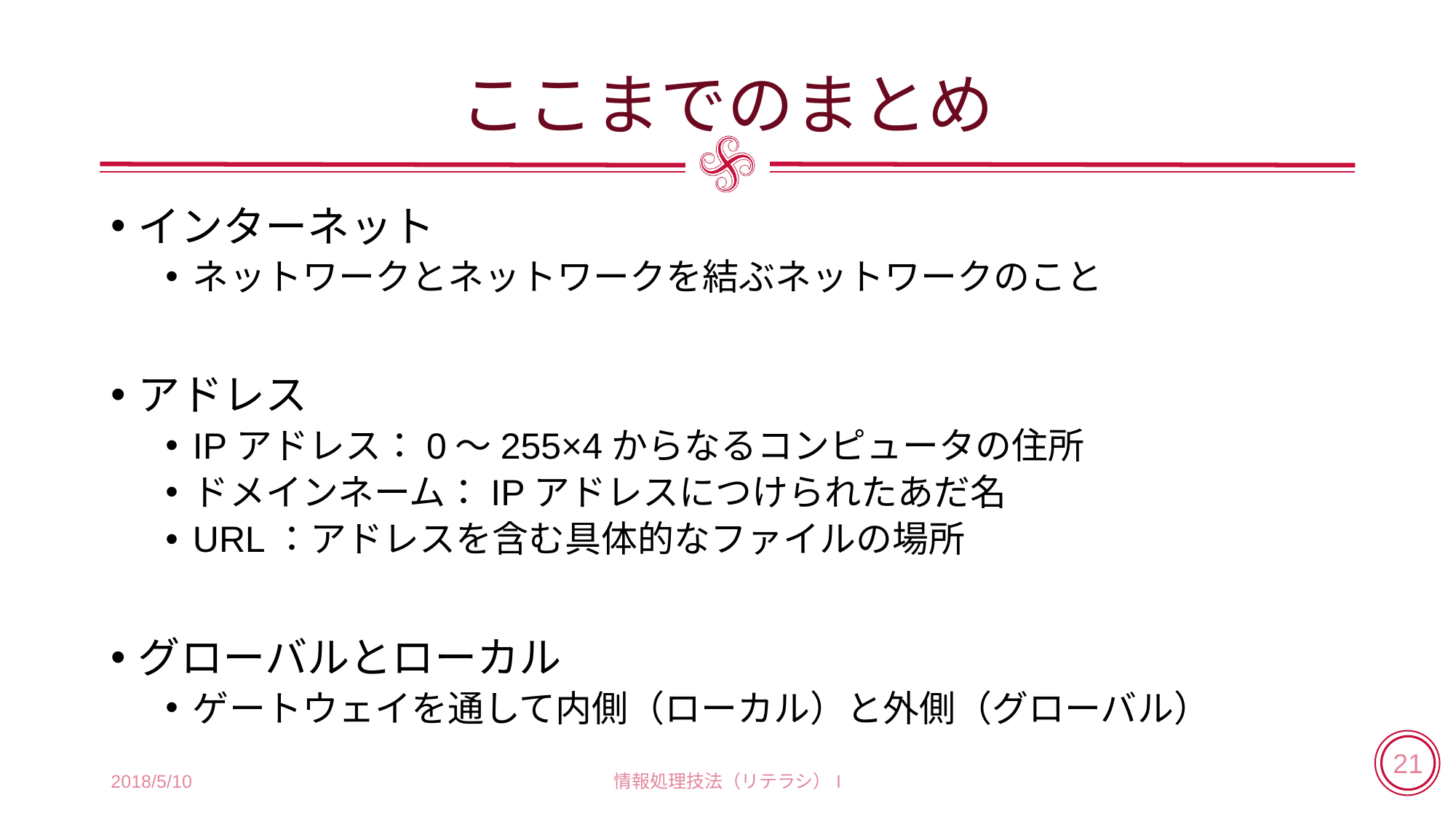

# ここまでのまとめ
インターネット
ネットワークとネットワークを結ぶネットワークのこと

アドレス
IPアドレス：0～255×4からなるコンピュータの住所
ドメインネーム：IPアドレスにつけられたあだ名
URL：アドレスを含む具体的なファイルの場所

グローバルとローカル
ゲートウェイを通して内側（ローカル）と外側（グローバル）
2018/5/10
情報処理技法（リテラシ）I